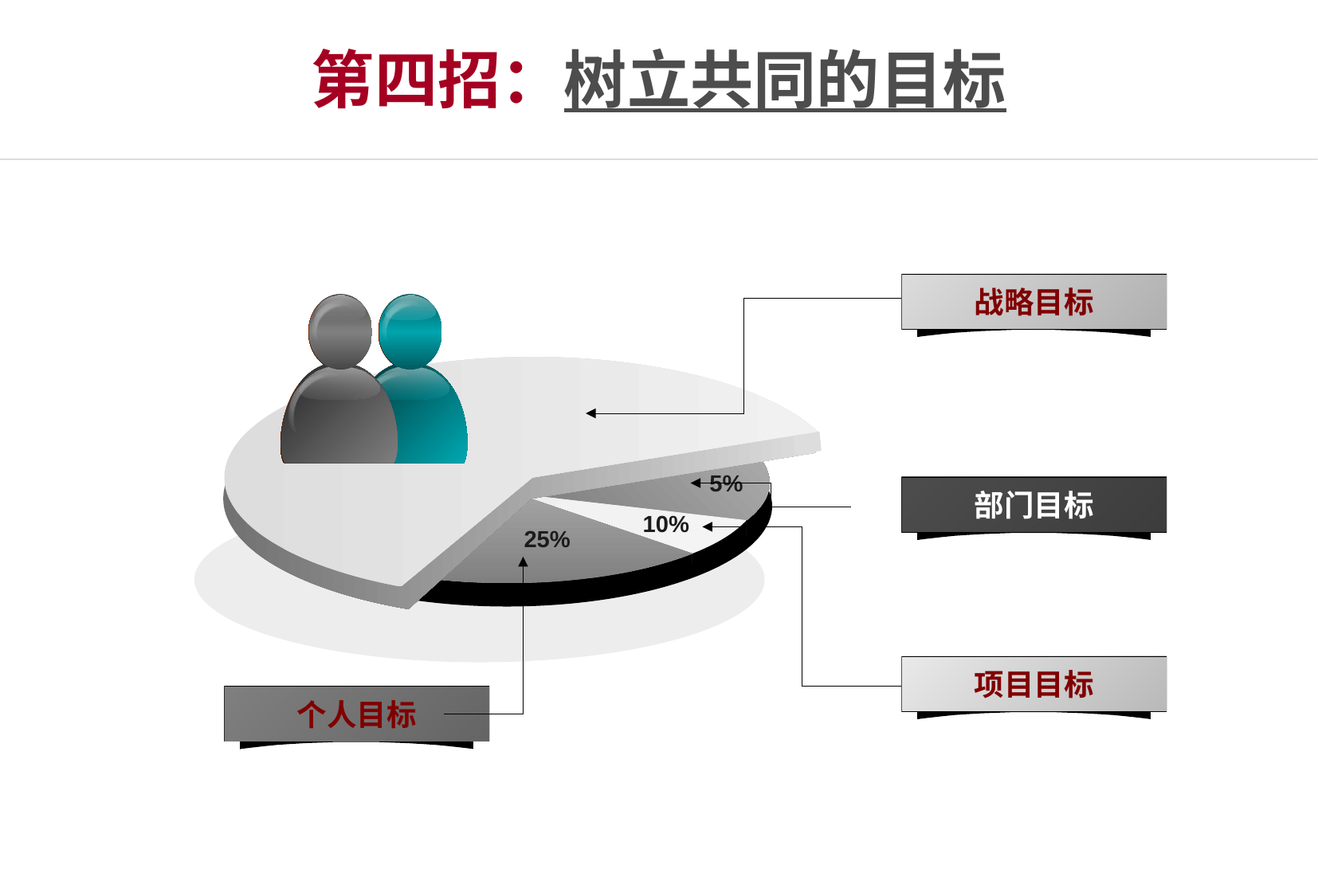

第四招：树立共同的目标

战略目标

5%
部门目标

10%
25%
项目目标

个人目标